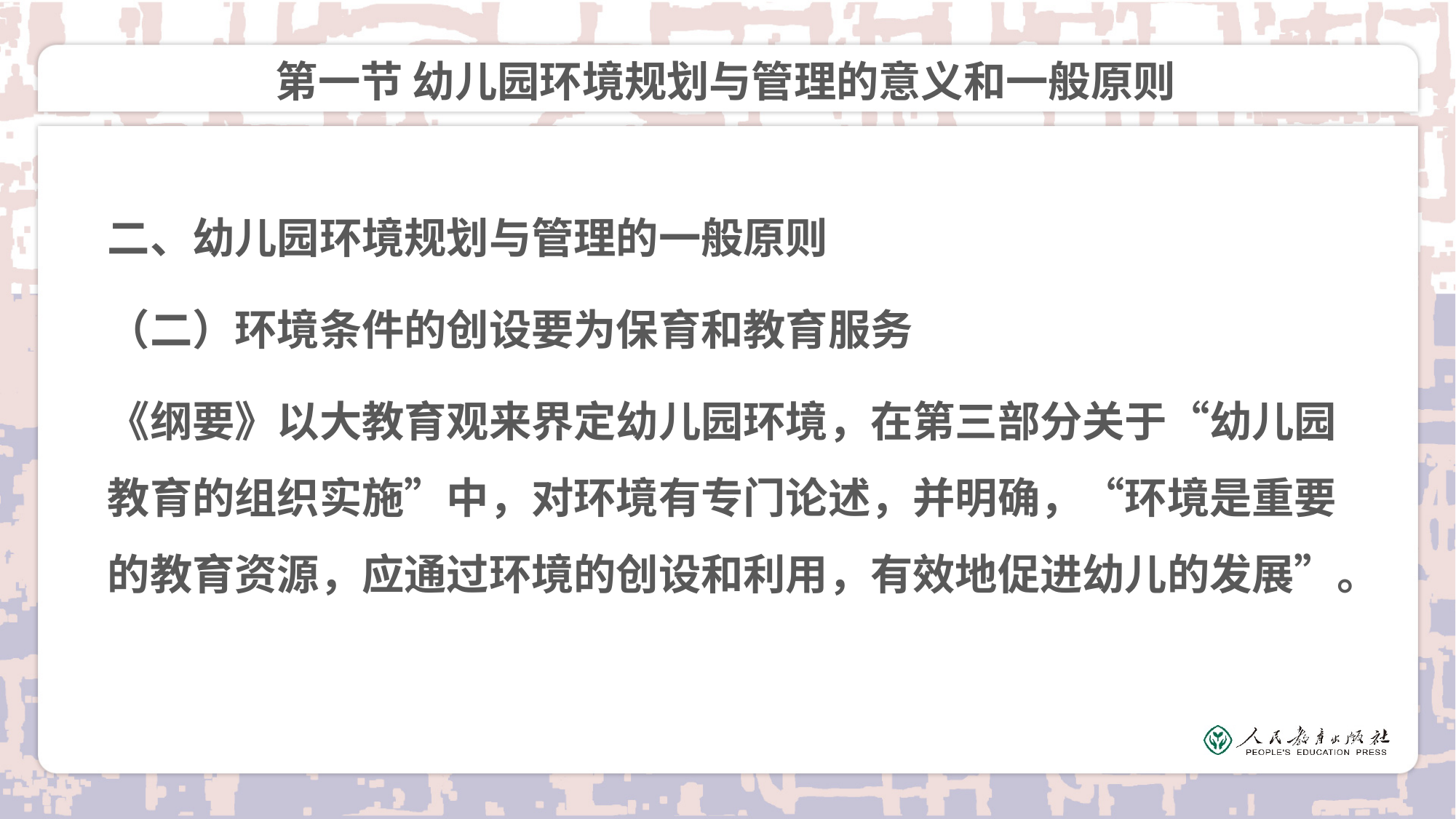

# 第一节 幼儿园环境规划与管理的意义和一般原则
二、幼儿园环境规划与管理的一般原则
（二）环境条件的创设要为保育和教育服务
《纲要》以大教育观来界定幼儿园环境，在第三部分关于“幼儿园教育的组织实施”中，对环境有专门论述，并明确，“环境是重要的教育资源，应通过环境的创设和利用，有效地促进幼儿的发展”。